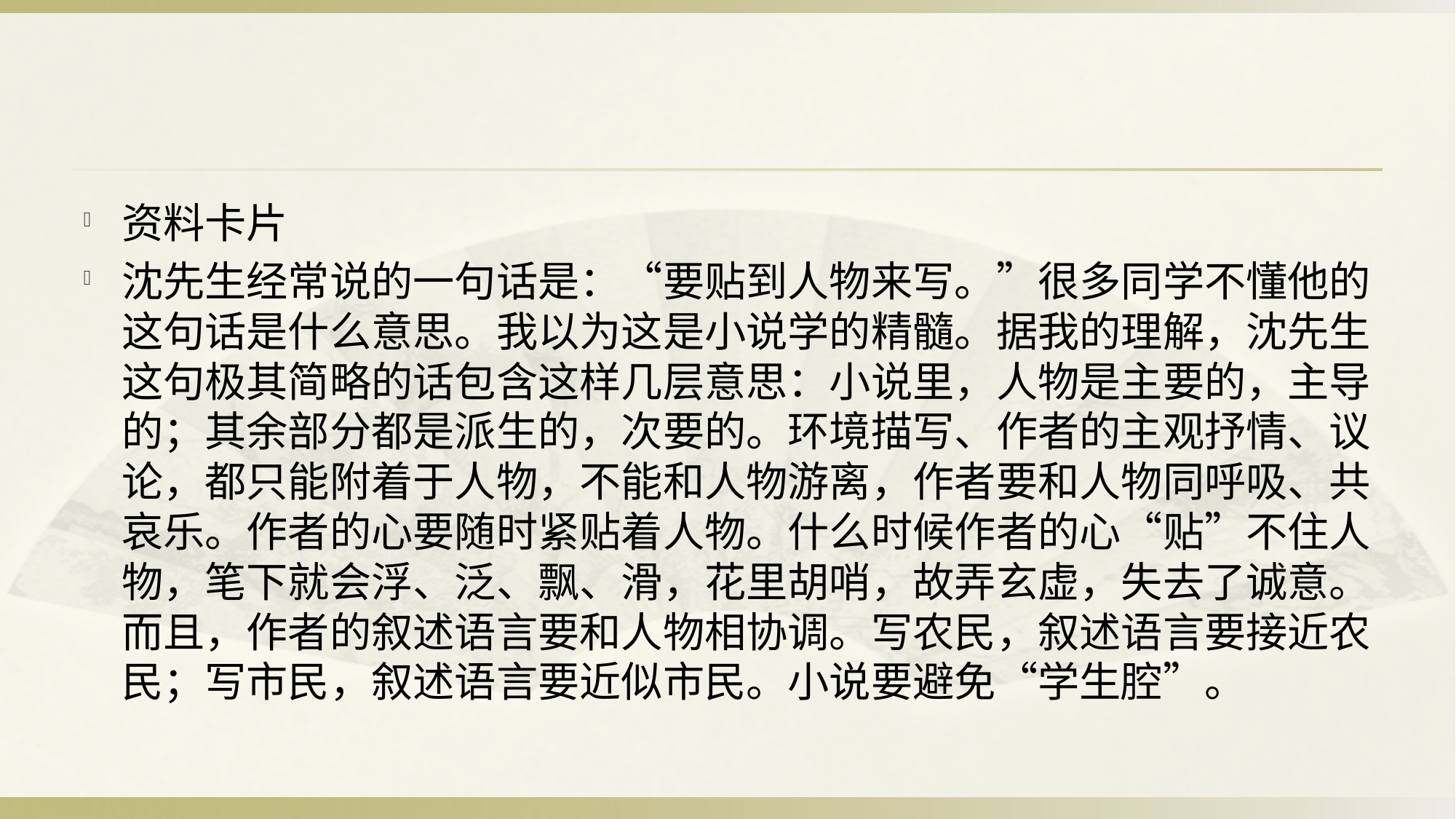

#
资料卡片
沈先生经常说的一句话是：“要贴到人物来写。”很多同学不懂他的这句话是什么意思。我以为这是小说学的精髓。据我的理解，沈先生这句极其简略的话包含这样几层意思：小说里，人物是主要的，主导的；其余部分都是派生的，次要的。环境描写、作者的主观抒情、议论，都只能附着于人物，不能和人物游离，作者要和人物同呼吸、共哀乐。作者的心要随时紧贴着人物。什么时候作者的心“贴”不住人物，笔下就会浮、泛、飘、滑，花里胡哨，故弄玄虚，失去了诚意。而且，作者的叙述语言要和人物相协调。写农民，叙述语言要接近农民；写市民，叙述语言要近似市民。小说要避免“学生腔”。